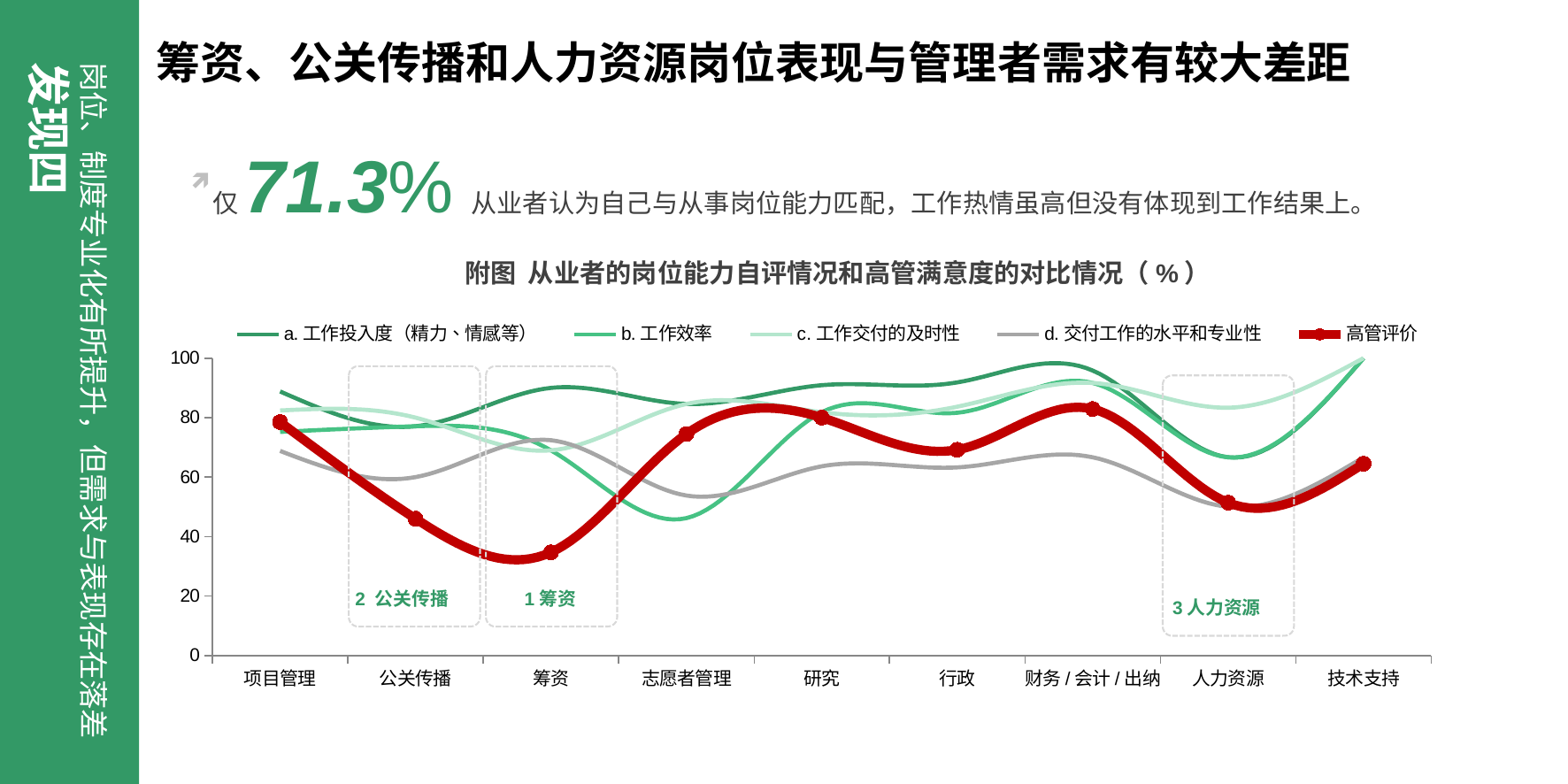

# 筹资、公关传播和人力资源岗位表现与管理者需求有较大差距
岗位、制度专业化有所提升，但需求与表现存在落差发现四
仅71.3%从业者认为自己与从事岗位能力匹配，工作热情虽高但没有体现到工作结果上。
附图  从业者的岗位能力自评情况和高管满意度的对比情况（%）

### Chart

| Category | a.工作投入度（精力、情感等） | b.工作效率 | c.工作交付的及时性 | d.交付工作的水平和专业性 | 高管评价 |
|---|---|---|---|---|---|
| 项目管理 | 88.8 | 75.2 | 82.4 | 68.8 | 78.5 |
| 公关传播 | 77.1 | 77.1 | 80.0 | 60.0 | 46.0 |
| 筹资 | 90.0 | 69.0 | 69.0 | 72.4 | 34.7 |
| 志愿者管理 | 84.6 | 46.2 | 84.6 | 53.8 | 74.5 |
| 研究 | 90.9090909090909 | 81.81818181818126 | 81.81818181818126 | 63.63636363636364 | 80.0 |
| 行政 | 91.83673469387756 | 81.6326530612245 | 83.67346938775505 | 63.26530612244922 | 69.2 |
| 财务/会计/出纳 | 95.83333333333326 | 91.66666666666667 | 91.66666666666666 | 66.66666666666666 | 82.9 |
| 人力资源 | 66.66666666666667 | 66.66666666666667 | 83.33333333333326 | 50.0 | 51.4 |
| 技术支持 | 100.0 | 100.0 | 100.0 | 66.66666666666667 | 64.5 |

2 公关传播
1筹资
3人力资源